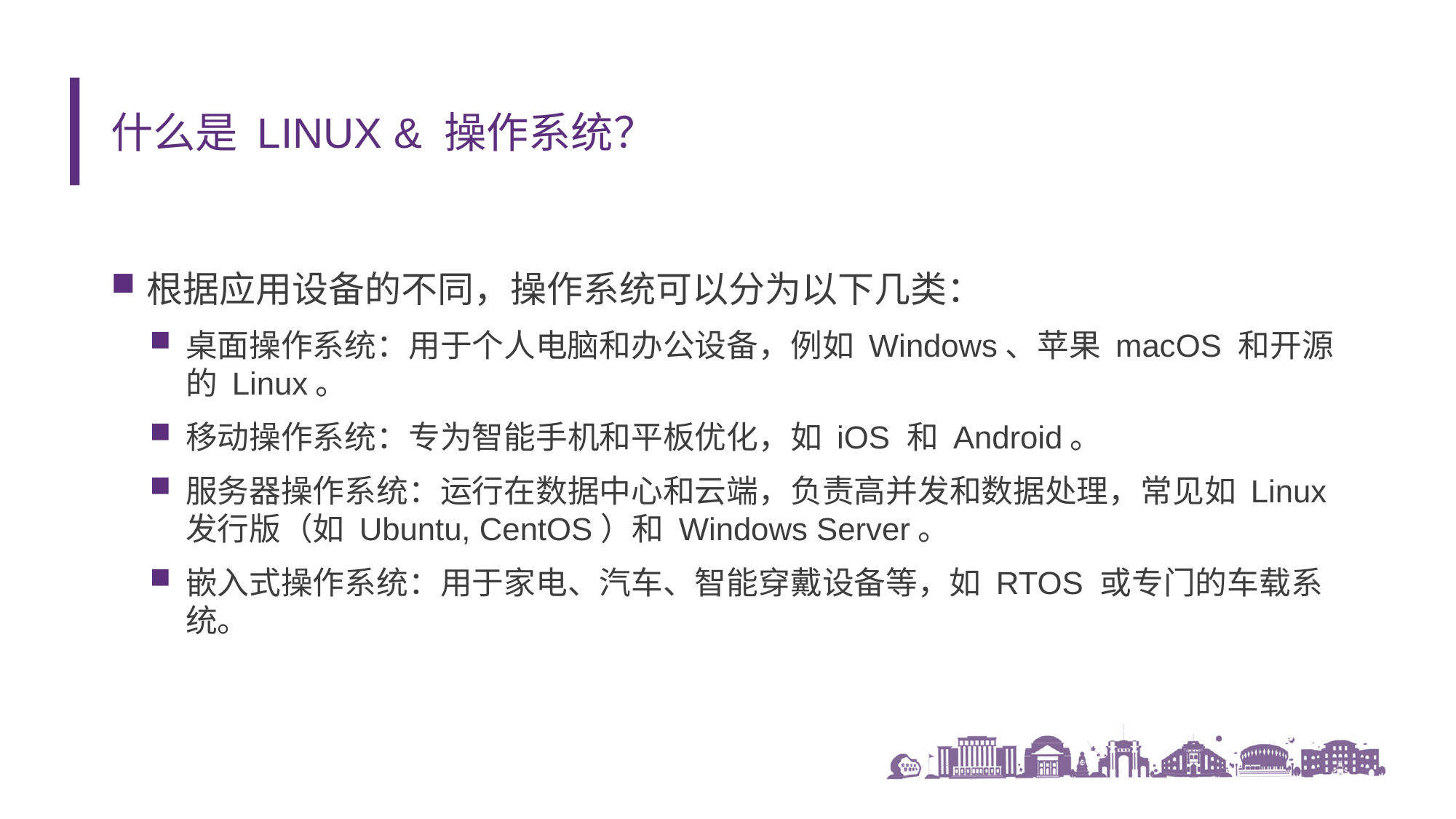

# 什么是 Linux & 操作系统？
根据应用设备的不同，操作系统可以分为以下几类：
桌面操作系统：用于个人电脑和办公设备，例如 Windows、苹果 macOS 和开源的 Linux。
移动操作系统：专为智能手机和平板优化，如 iOS 和 Android。
服务器操作系统：运行在数据中心和云端，负责高并发和数据处理，常见如 Linux 发行版（如 Ubuntu, CentOS）和 Windows Server。
嵌入式操作系统：用于家电、汽车、智能穿戴设备等，如 RTOS 或专门的车载系统。